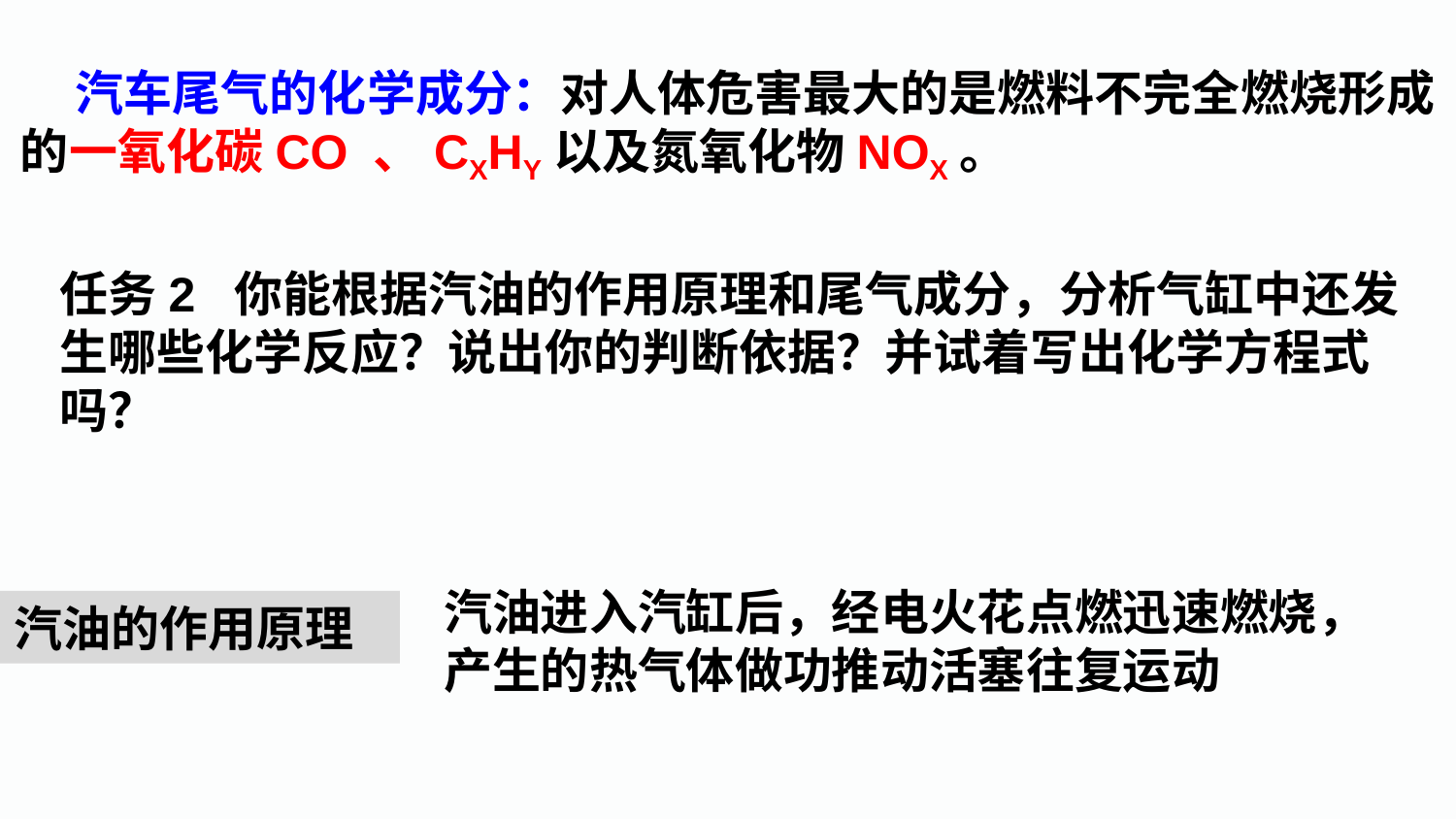

汽车尾气的化学成分：对人体危害最大的是燃料不完全燃烧形成的一氧化碳CO 、CXHY以及氮氧化物NOX。
任务2  你能根据汽油的作用原理和尾气成分，分析气缸中还发生哪些化学反应？说出你的判断依据？并试着写出化学方程式吗？

汽油进入汽缸后，经电火花点燃迅速燃烧，产生的热气体做功推动活塞往复运动
汽油的作用原理